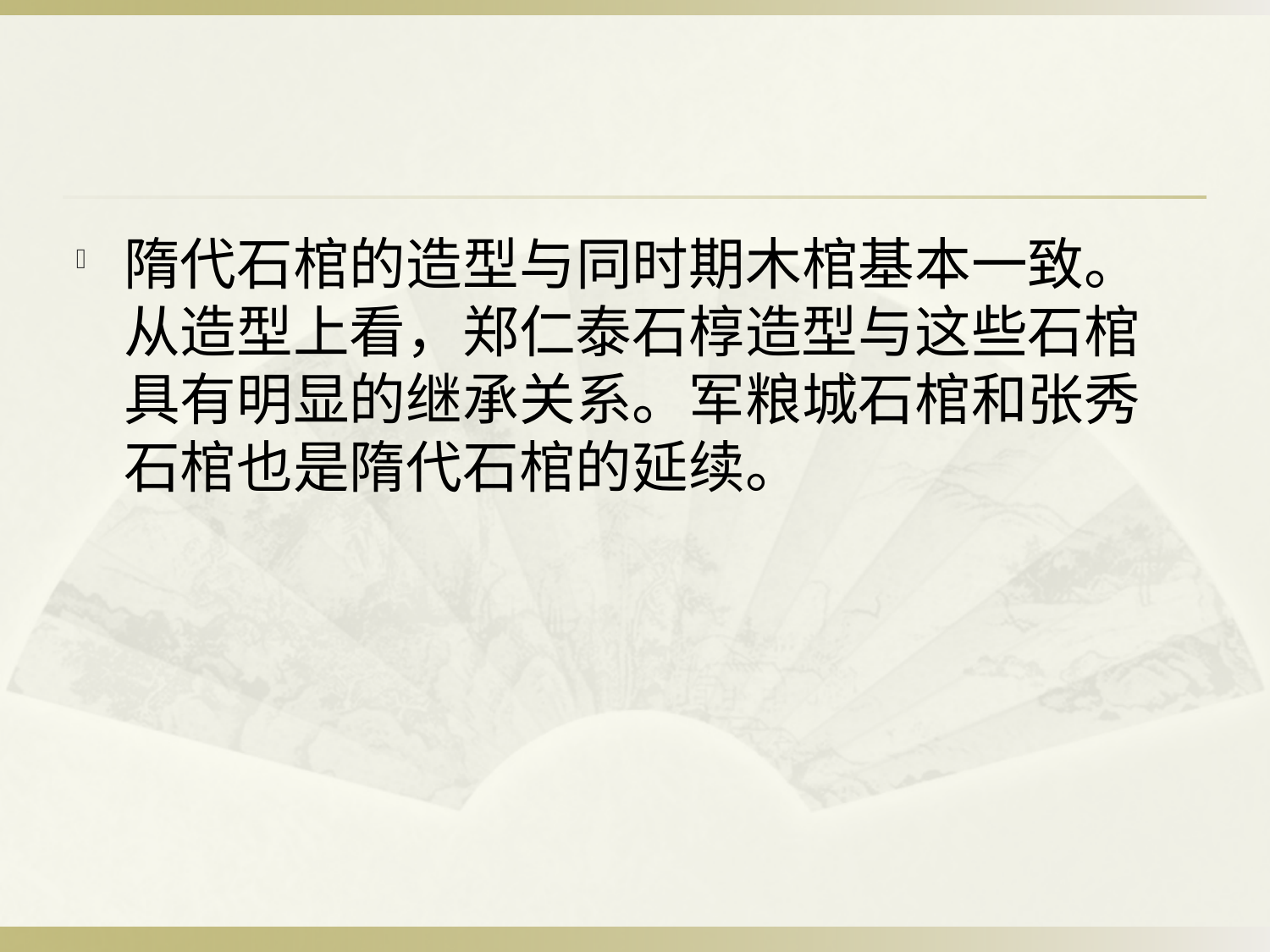

#
隋代石棺的造型与同时期木棺基本一致。从造型上看，郑仁泰石椁造型与这些石棺具有明显的继承关系。军粮城石棺和张秀石棺也是隋代石棺的延续。